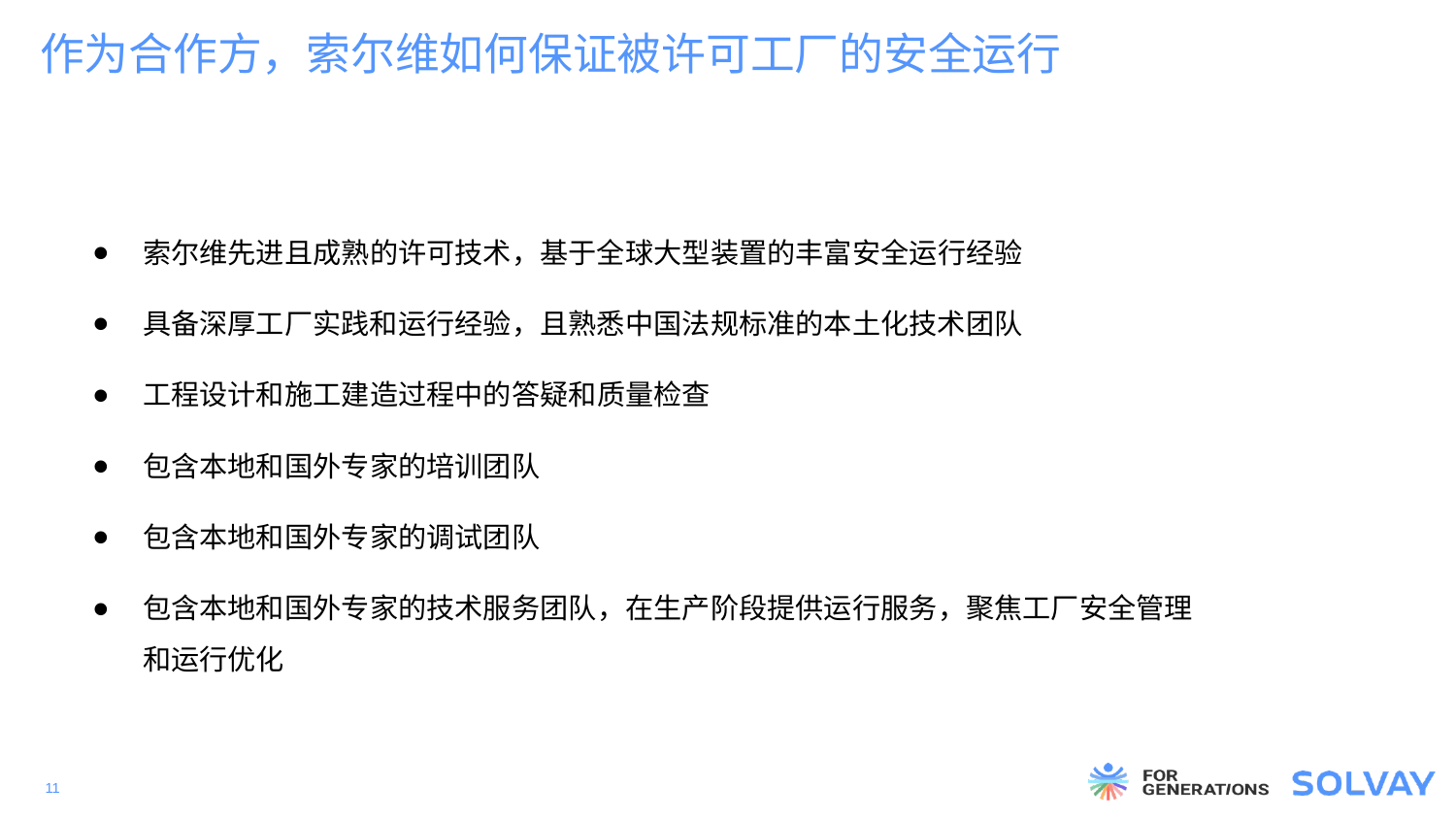

作为合作方，索尔维如何保证被许可工厂的安全运行
索尔维先进且成熟的许可技术，基于全球大型装置的丰富安全运行经验
具备深厚工厂实践和运行经验，且熟悉中国法规标准的本土化技术团队
工程设计和施工建造过程中的答疑和质量检查
包含本地和国外专家的培训团队
包含本地和国外专家的调试团队
包含本地和国外专家的技术服务团队，在生产阶段提供运行服务，聚焦工厂安全管理和运行优化

11